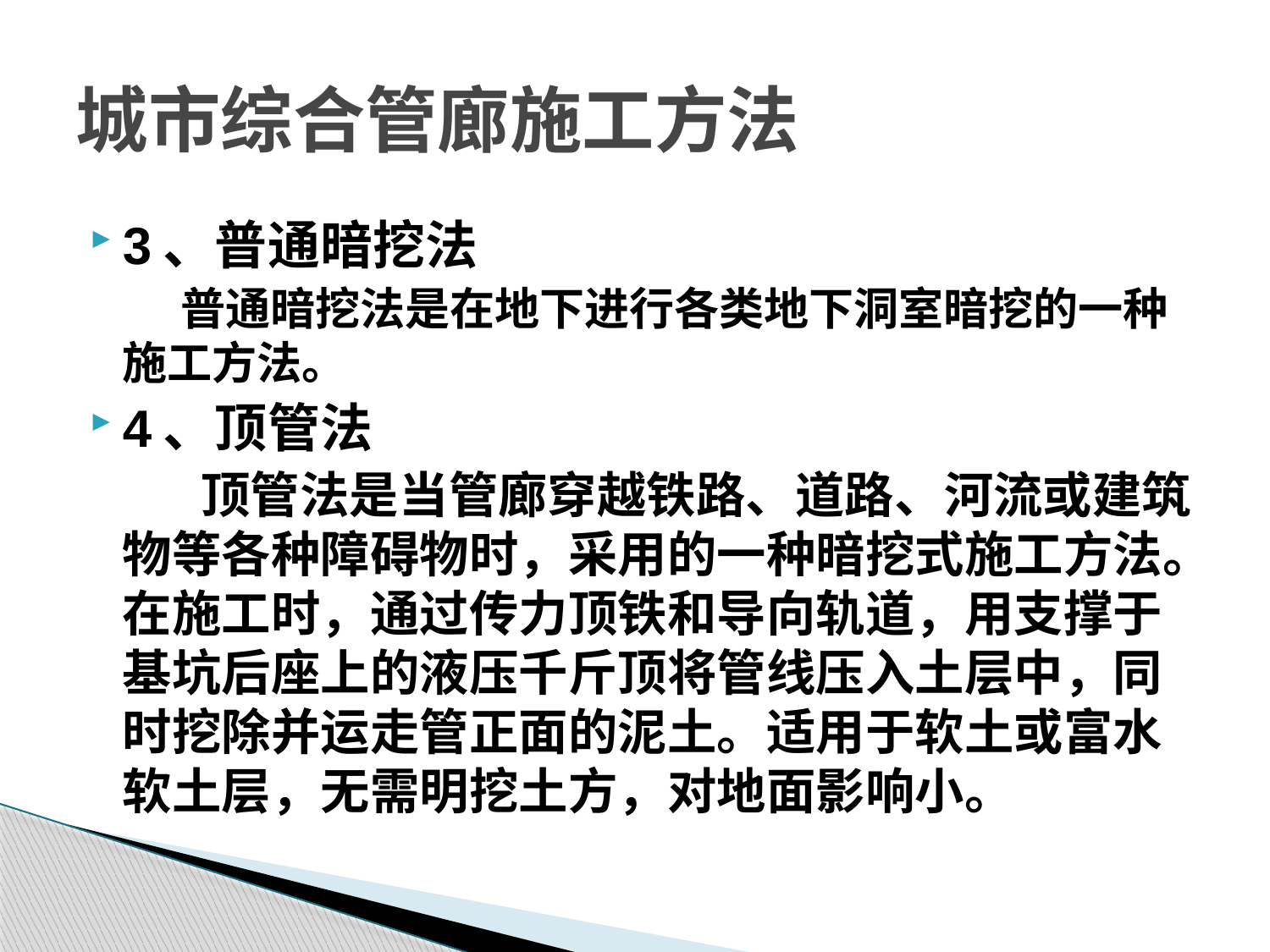

# 城市综合管廊施工方法
3、普通暗挖法
        普通暗挖法是在地下进行各类地下洞室暗挖的一种施工方法。
4、顶管法
         顶管法是当管廊穿越铁路、道路、河流或建筑物等各种障碍物时，采用的一种暗挖式施工方法。在施工时，通过传力顶铁和导向轨道，用支撑于基坑后座上的液压千斤顶将管线压入土层中，同时挖除并运走管正面的泥土。适用于软土或富水软土层，无需明挖土方，对地面影响小。